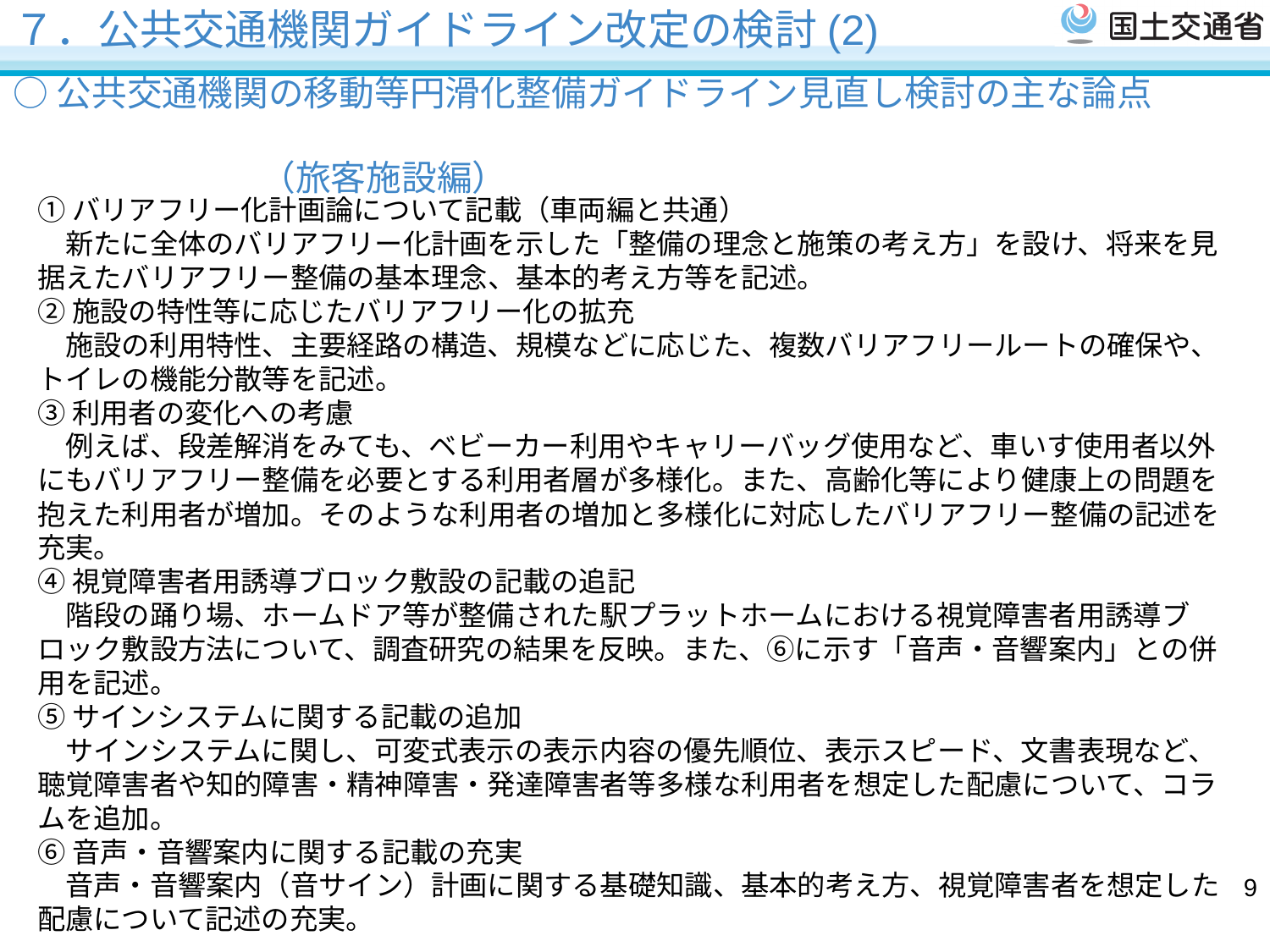

７．公共交通機関ガイドライン改定の検討(2)
# ○公共交通機関の移動等円滑化整備ガイドライン見直し検討の主な論点 　　　　　　　　　　　　　　　　　　　　　　　　　　　　　　　　　　　　　　　　　　（旅客施設編）
①バリアフリー化計画論について記載（車両編と共通）
　新たに全体のバリアフリー化計画を示した「整備の理念と施策の考え方」を設け、将来を見据えたバリアフリー整備の基本理念、基本的考え方等を記述。
②施設の特性等に応じたバリアフリー化の拡充
　施設の利用特性、主要経路の構造、規模などに応じた、複数バリアフリールートの確保や、トイレの機能分散等を記述。
③利用者の変化への考慮
　例えば、段差解消をみても、ベビーカー利用やキャリーバッグ使用など、車いす使用者以外にもバリアフリー整備を必要とする利用者層が多様化。また、高齢化等により健康上の問題を抱えた利用者が増加。そのような利用者の増加と多様化に対応したバリアフリー整備の記述を充実。
④視覚障害者用誘導ブロック敷設の記載の追記
　階段の踊り場、ホームドア等が整備された駅プラットホームにおける視覚障害者用誘導ブロック敷設方法について、調査研究の結果を反映。また、⑥に示す「音声・音響案内」との併用を記述。
⑤サインシステムに関する記載の追加
　サインシステムに関し、可変式表示の表示内容の優先順位、表示スピード、文書表現など、聴覚障害者や知的障害・精神障害・発達障害者等多様な利用者を想定した配慮について、コラムを追加。
⑥音声・音響案内に関する記載の充実
　音声・音響案内（音サイン）計画に関する基礎知識、基本的考え方、視覚障害者を想定した配慮について記述の充実。
9